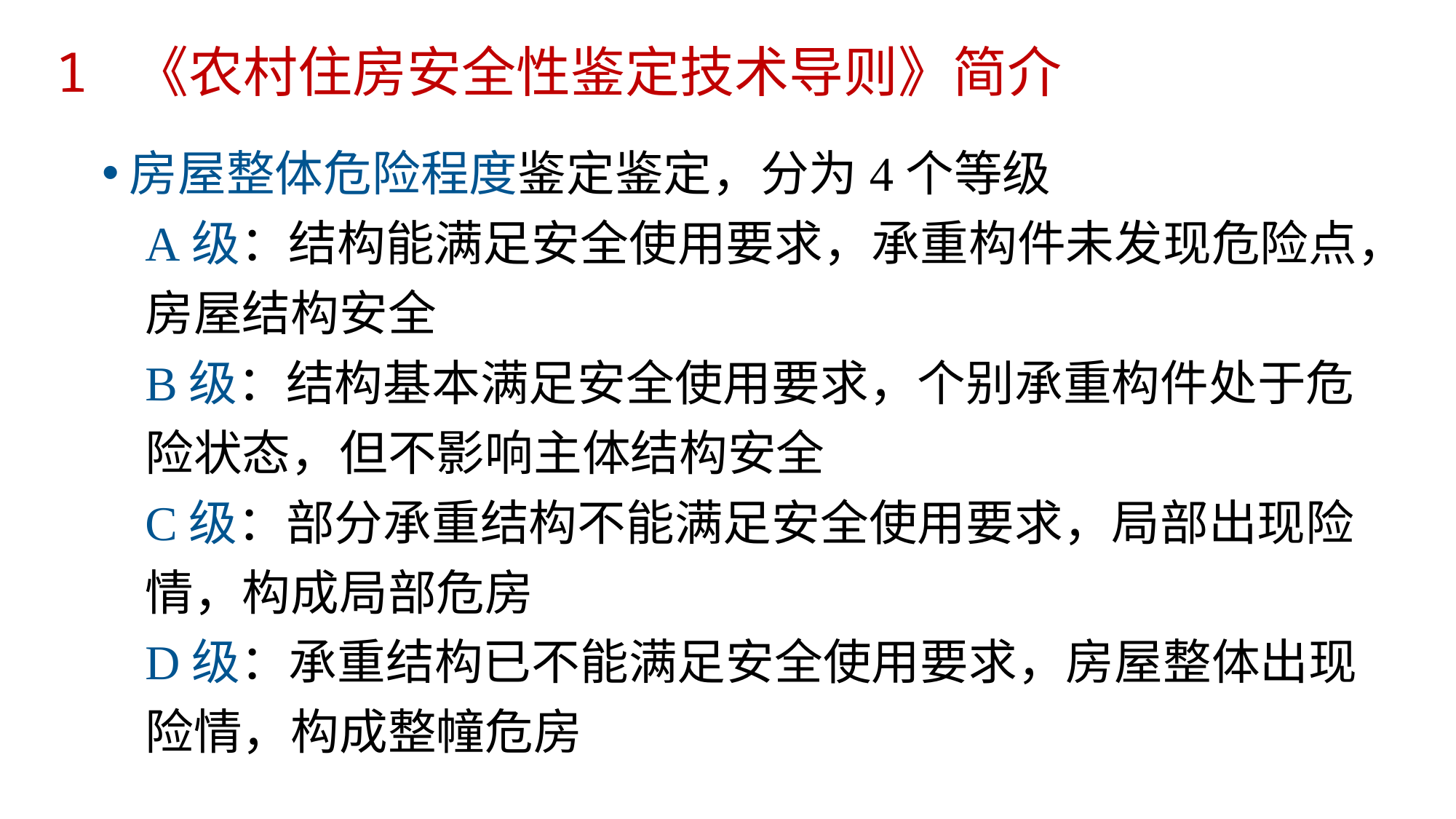

# 1 《农村住房安全性鉴定技术导则》简介
房屋整体危险程度鉴定鉴定，分为4个等级
A级：结构能满足安全使用要求，承重构件未发现危险点，房屋结构安全
B级：结构基本满足安全使用要求，个别承重构件处于危险状态，但不影响主体结构安全
C级：部分承重结构不能满足安全使用要求，局部出现险情，构成局部危房
D级：承重结构已不能满足安全使用要求，房屋整体出现险情，构成整幢危房
9